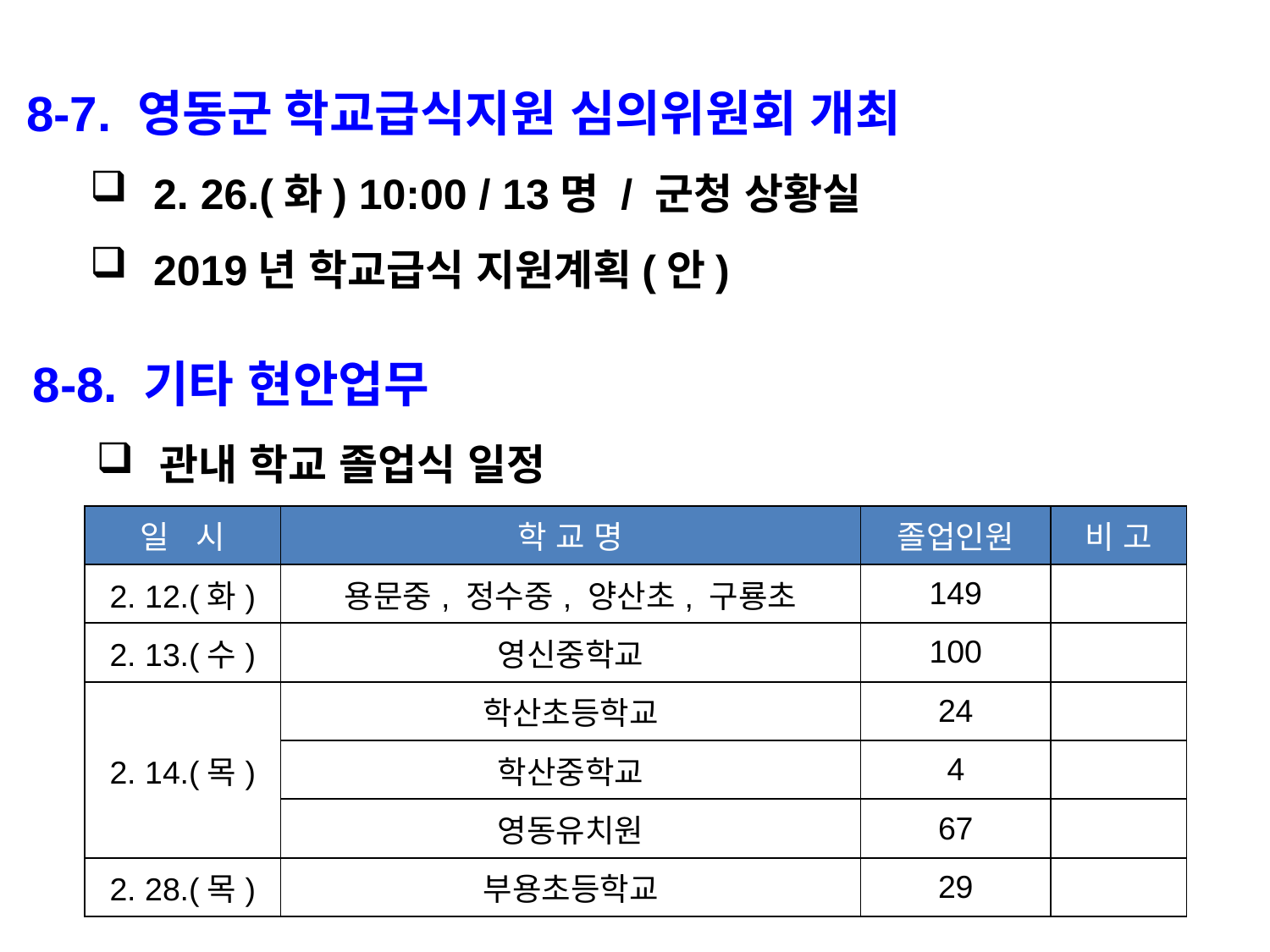

8-7. 영동군 학교급식지원 심의위원회 개최
2. 26.(화) 10:00 / 13명 / 군청 상황실
2019년 학교급식 지원계획(안)

8-8. 기타 현안업무
관내 학교 졸업식 일정

| 일 시 | 학 교 명 | 졸업인원 | 비 고 |
| --- | --- | --- | --- |
| 2. 12.(화) | 용문중, 정수중, 양산초, 구룡초 | 149 |  |
| 2. 13.(수) | 영신중학교 | 100 |  |
| 2. 14.(목) | 학산초등학교 | 24 |  |
|  | 학산중학교 | 4 |  |
|  | 영동유치원 | 67 |  |
| 2. 28.(목) | 부용초등학교 | 29 |  |